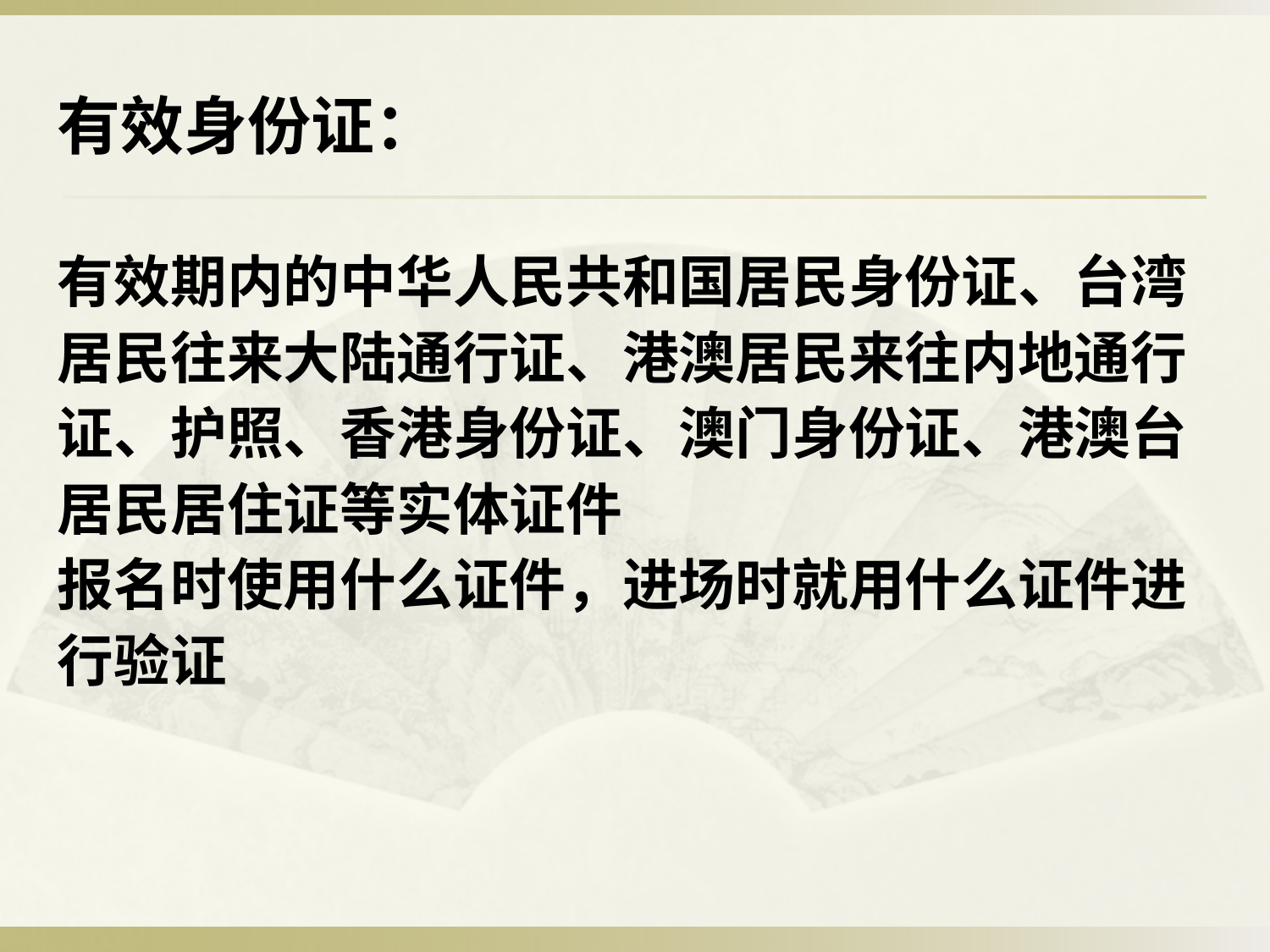

有效身份证：

有效期内的中华人民共和国居民身份证、台湾居民往来大陆通行证、港澳居民来往内地通行证、护照、香港身份证、澳门身份证、港澳台居民居住证等实体证件
报名时使用什么证件，进场时就用什么证件进行验证